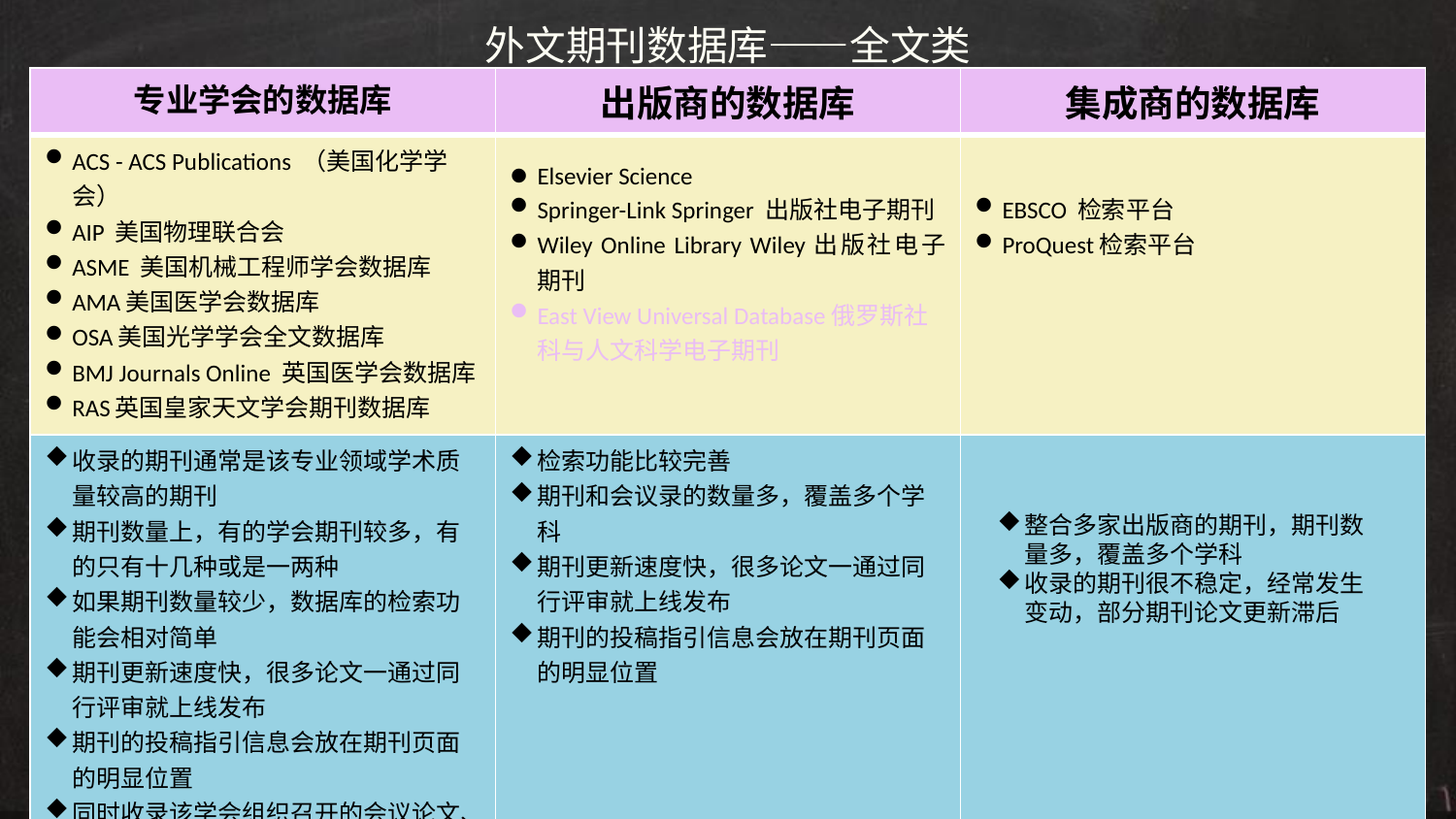

# 外文期刊数据库——全文类
| 专业学会的数据库 | 出版商的数据库 | 集成商的数据库 |
| --- | --- | --- |
| ACS - ACS Publications （美国化学学会） AIP 美国物理联合会 ASME 美国机械工程师学会数据库 AMA美国医学会数据库 OSA美国光学学会全文数据库 BMJ Journals Online 英国医学会数据库 RAS英国皇家天文学会期刊数据库 | Elsevier Science Springer-Link Springer 出版社电子期刊 Wiley Online Library Wiley出版社电子期刊 East View Universal Database俄罗斯社科与人文科学电子期刊 | EBSCO 检索平台 ProQuest检索平台 |
| 收录的期刊通常是该专业领域学术质量较高的期刊 期刊数量上，有的学会期刊较多，有的只有十几种或是一两种 如果期刊数量较少，数据库的检索功能会相对简单 期刊更新速度快，很多论文一通过同行评审就上线发布 期刊的投稿指引信息会放在期刊页面的明显位置 同时收录该学会组织召开的会议论文、制定的标准和出版的电子书等 | 检索功能比较完善 期刊和会议录的数量多，覆盖多个学科 期刊更新速度快，很多论文一通过同行评审就上线发布 期刊的投稿指引信息会放在期刊页面的明显位置 |  |
整合多家出版商的期刊，期刊数量多，覆盖多个学科
收录的期刊很不稳定，经常发生变动，部分期刊论文更新滞后